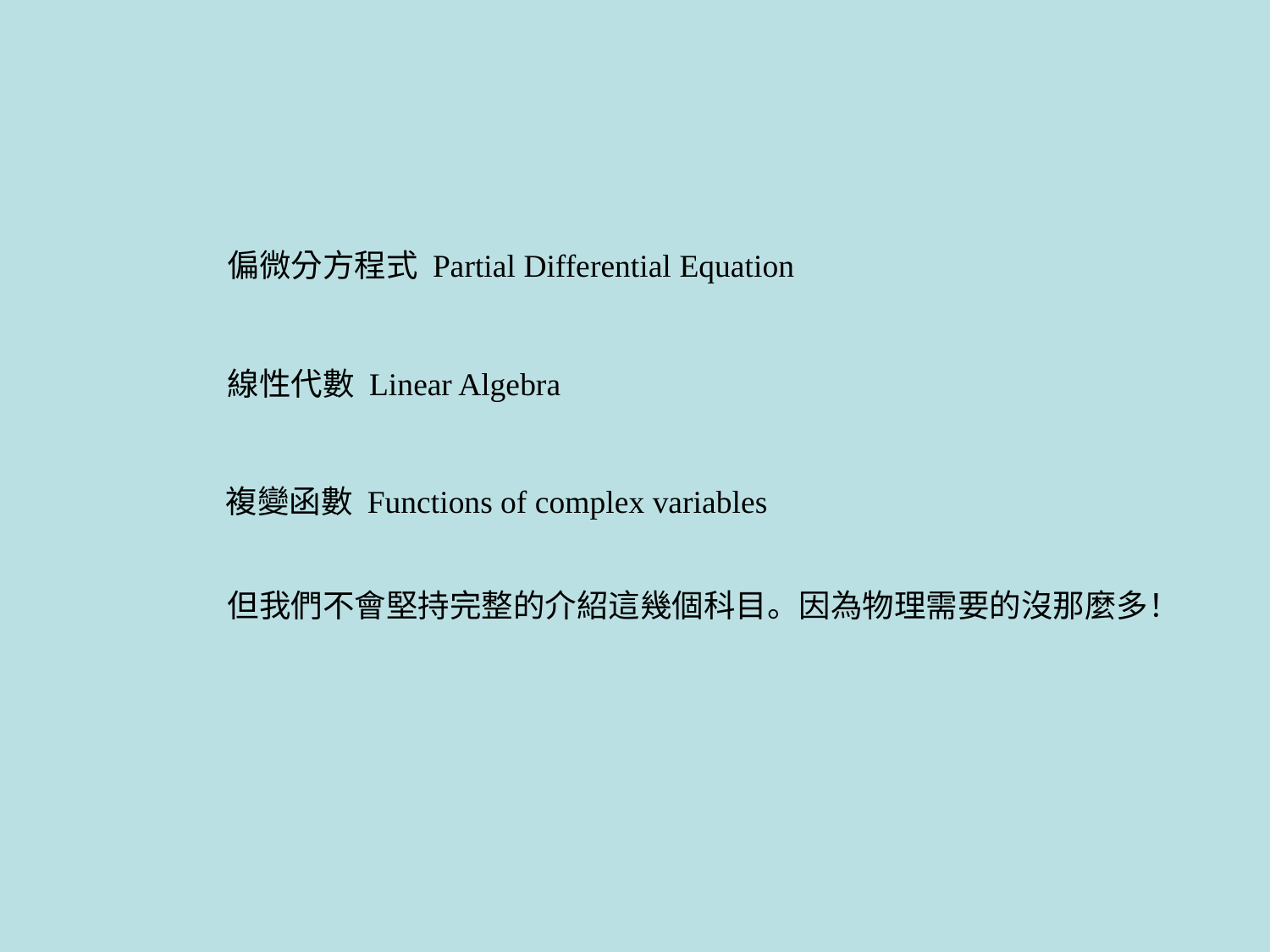

偏微分方程式 Partial Differential Equation
線性代數 Linear Algebra
複變函數 Functions of complex variables
但我們不會堅持完整的介紹這幾個科目。因為物理需要的沒那麼多！